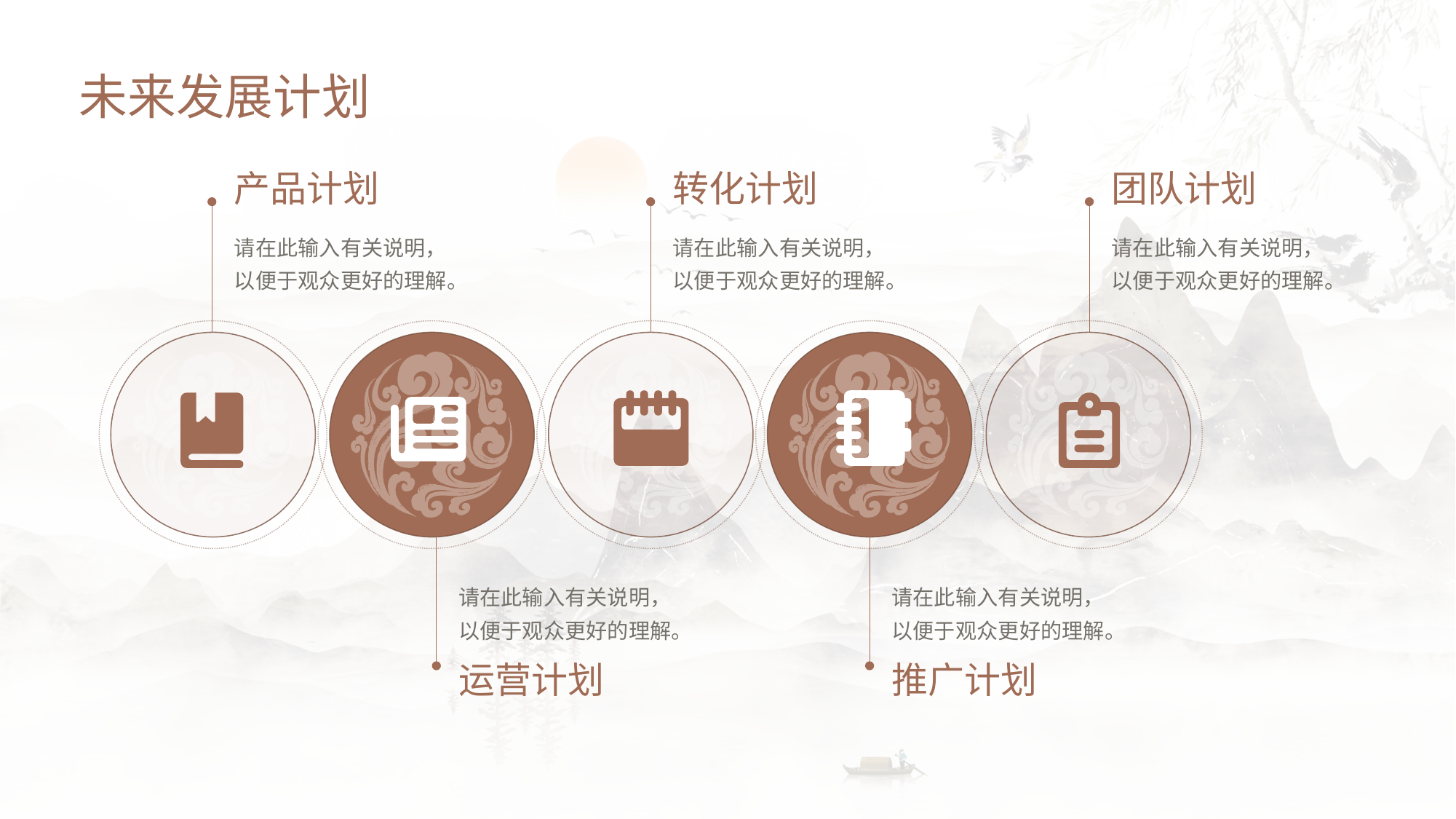

未来发展计划
产品计划
请在此输入有关说明，以便于观众更好的理解。
转化计划
请在此输入有关说明，以便于观众更好的理解。
团队计划
请在此输入有关说明，以便于观众更好的理解。

运营计划
请在此输入有关说明，以便于观众更好的理解。
推广计划
请在此输入有关说明，以便于观众更好的理解。